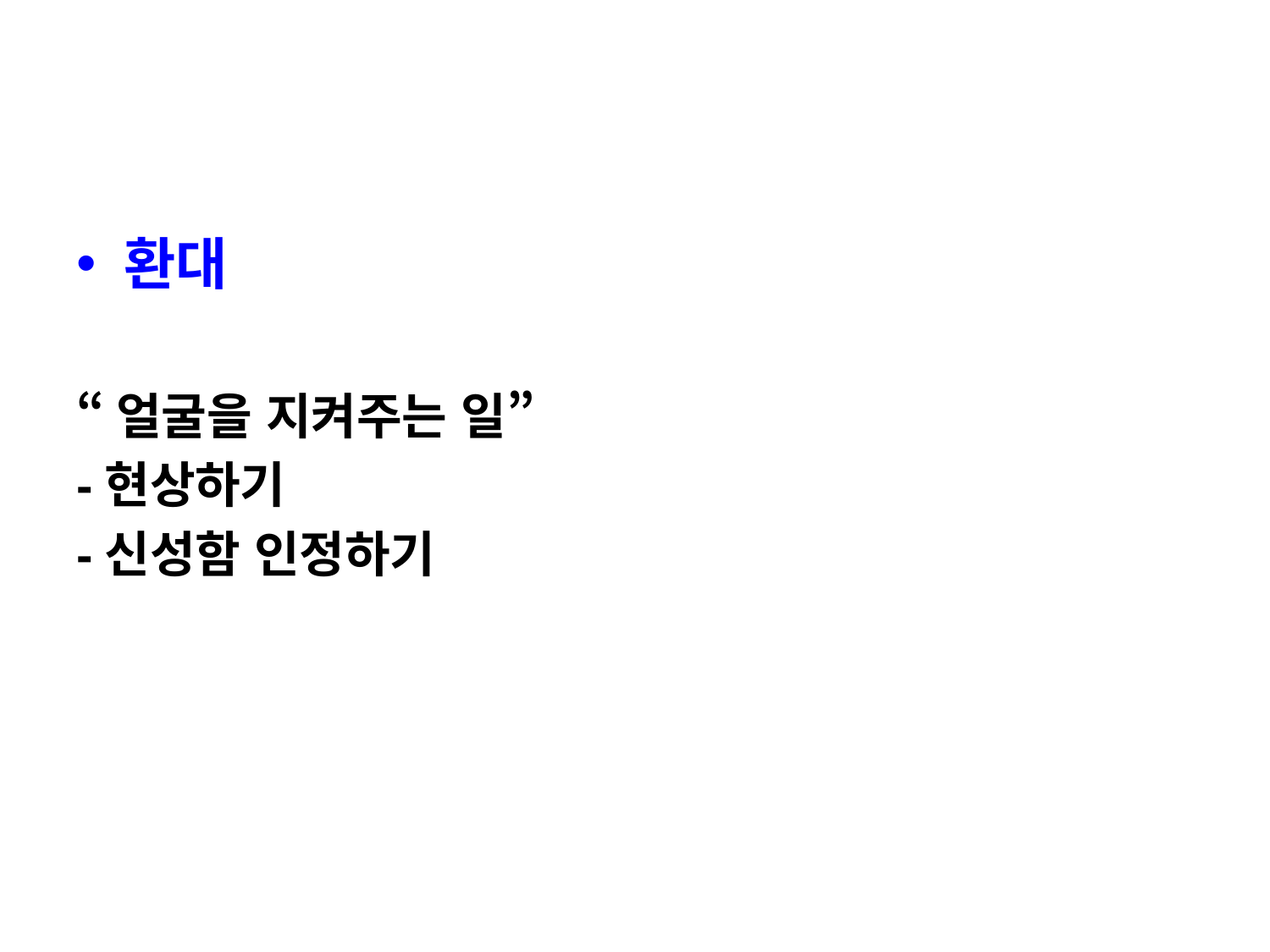

#
환대

“얼굴을 지켜주는 일”
-현상하기
-신성함 인정하기